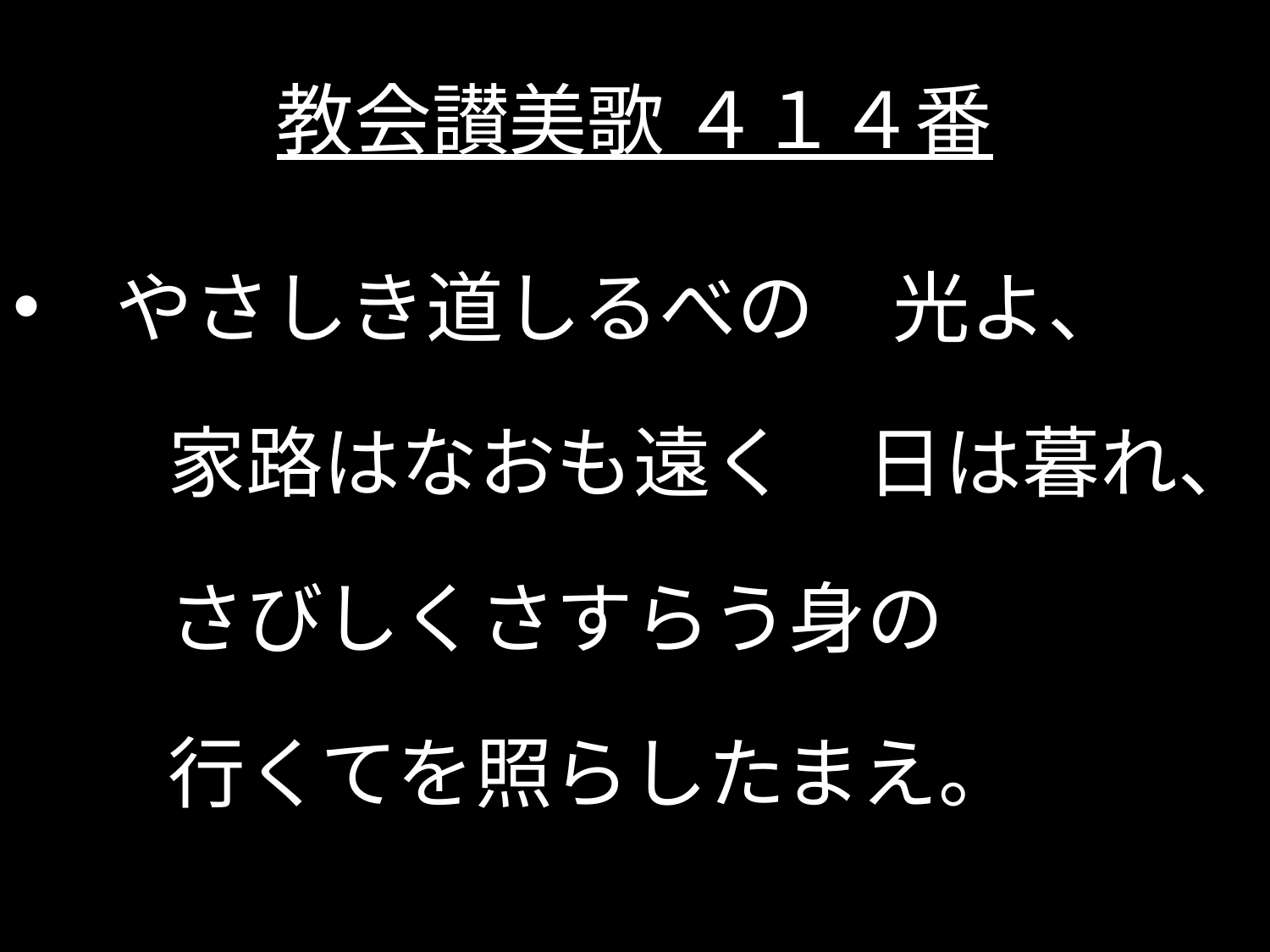

# 教会讃美歌 ４１４番
やさしき道しるべの　光よ、
　　家路はなおも遠く　日は暮れ、
　　さびしくさすらう身の
　　行くてを照らしたまえ。